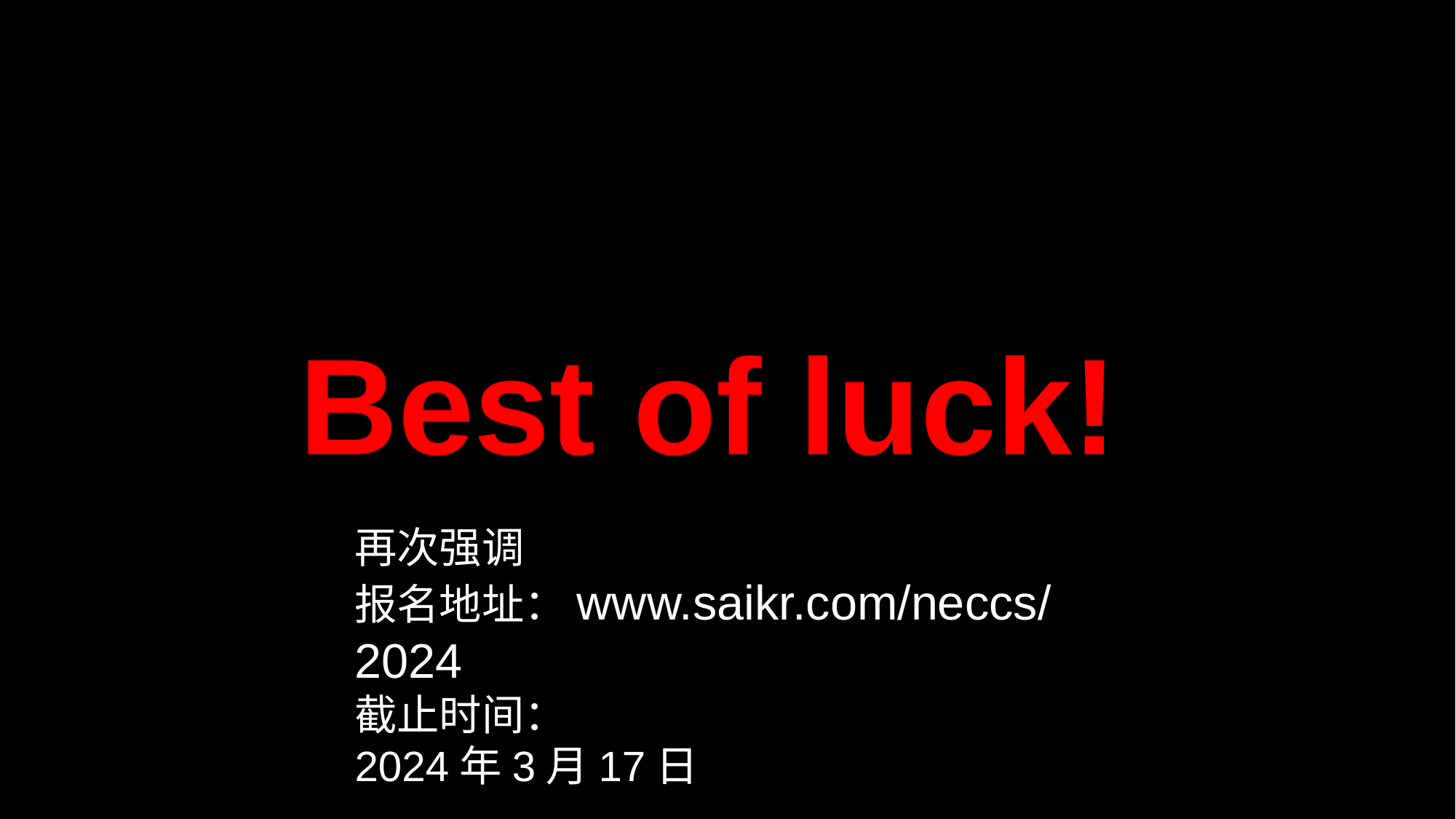

Best of luck!
再次强调
报名地址：www.saikr.com/neccs/2024
截止时间：
2024年3月17日